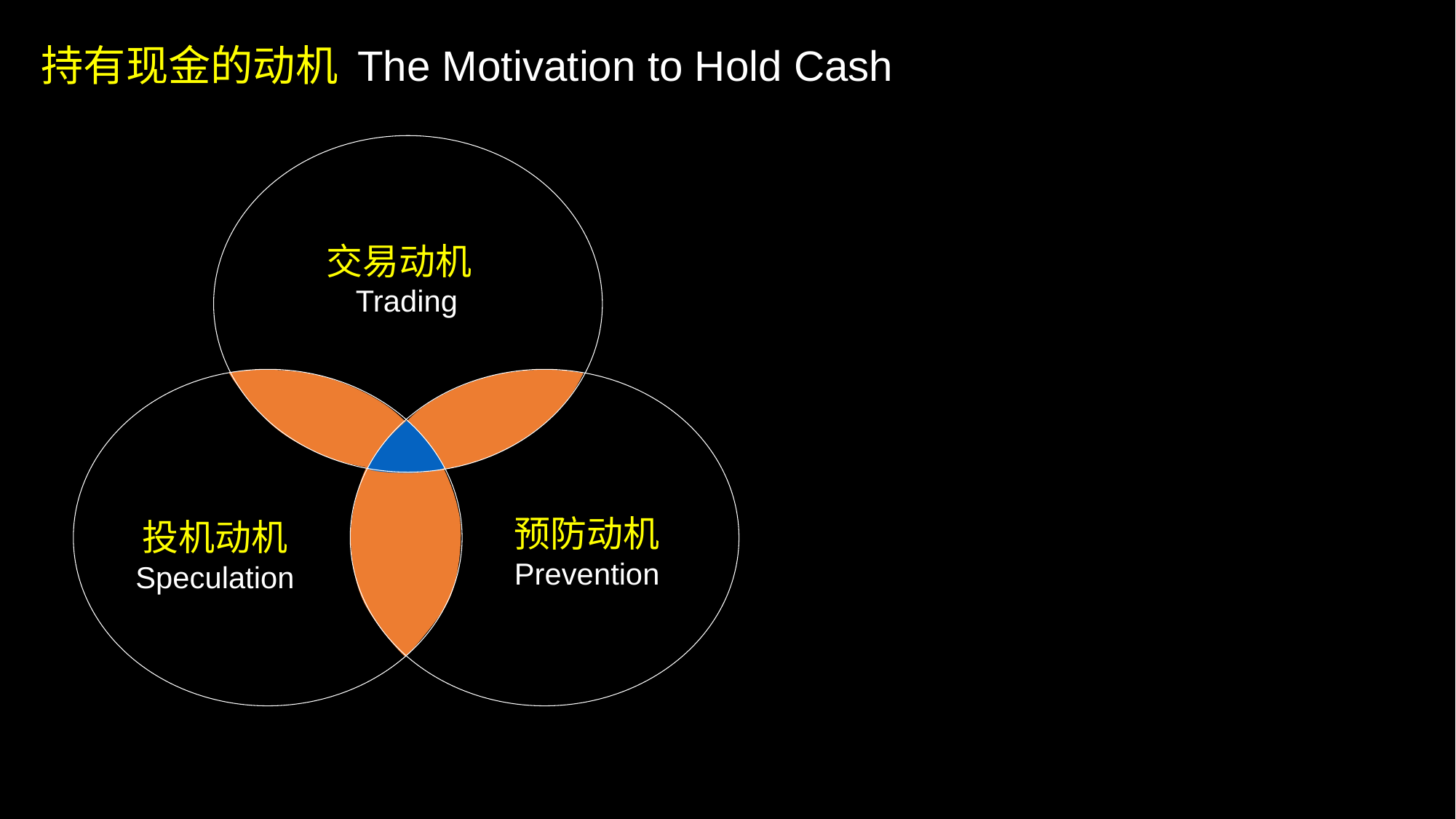

持有现金的动机 The Motivation to Hold Cash

交易动机
Trading
预防动机
Prevention
投机动机
Speculation